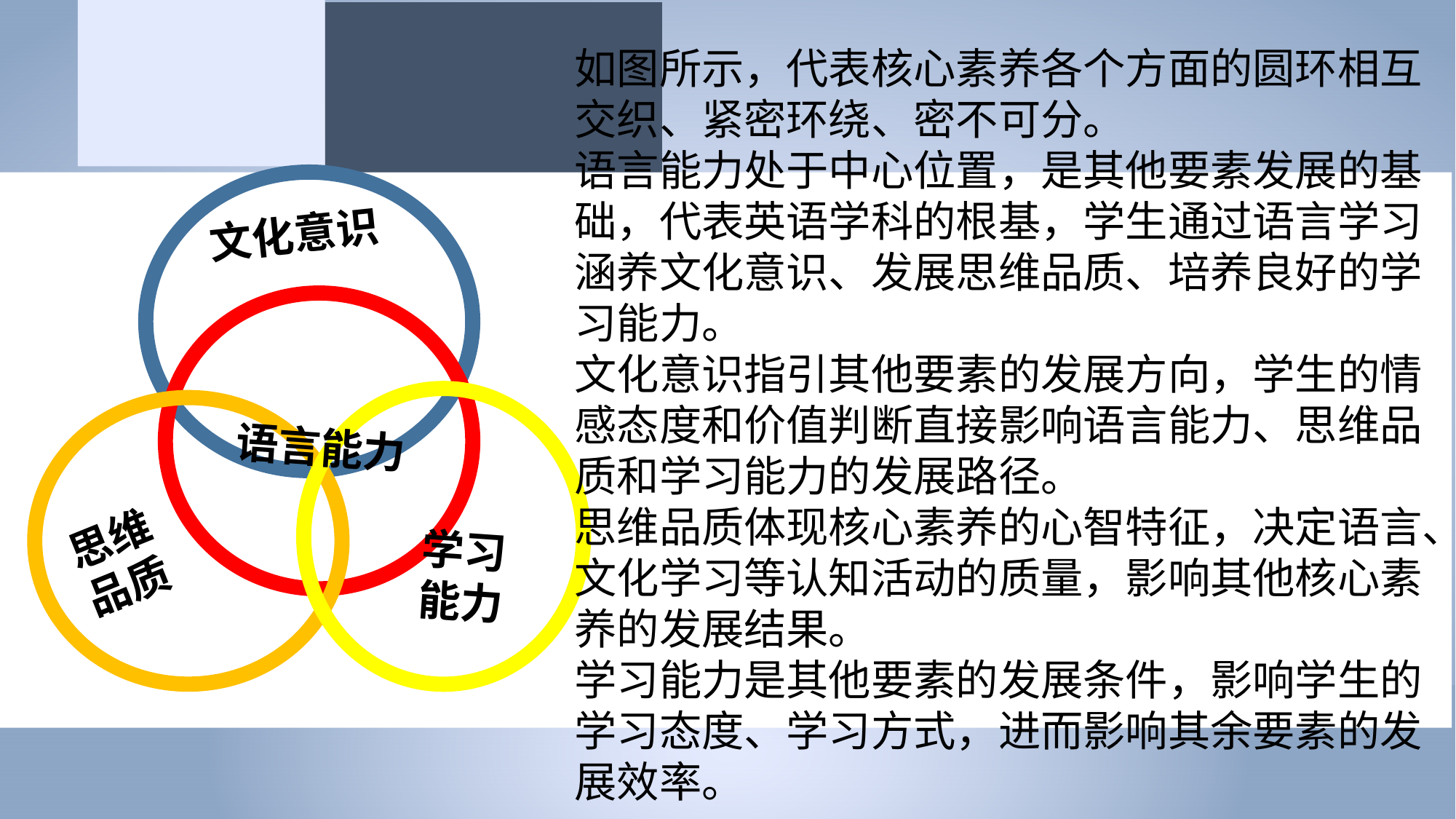

如图所示，代表核心素养各个方面的圆环相互交织、紧密环绕、密不可分。
语言能力处于中心位置，是其他要素发展的基础，代表英语学科的根基，学生通过语言学习涵养文化意识、发展思维品质、培养良好的学习能力。
文化意识指引其他要素的发展方向，学生的情感态度和价值判断直接影响语言能力、思维品质和学习能力的发展路径。
思维品质体现核心素养的心智特征，决定语言、文化学习等认知活动的质量，影响其他核心素养的发展结果。
学习能力是其他要素的发展条件，影响学生的学习态度、学习方式，进而影响其余要素的发展效率。

文化意识

语言能力
思维品质
学习
能力